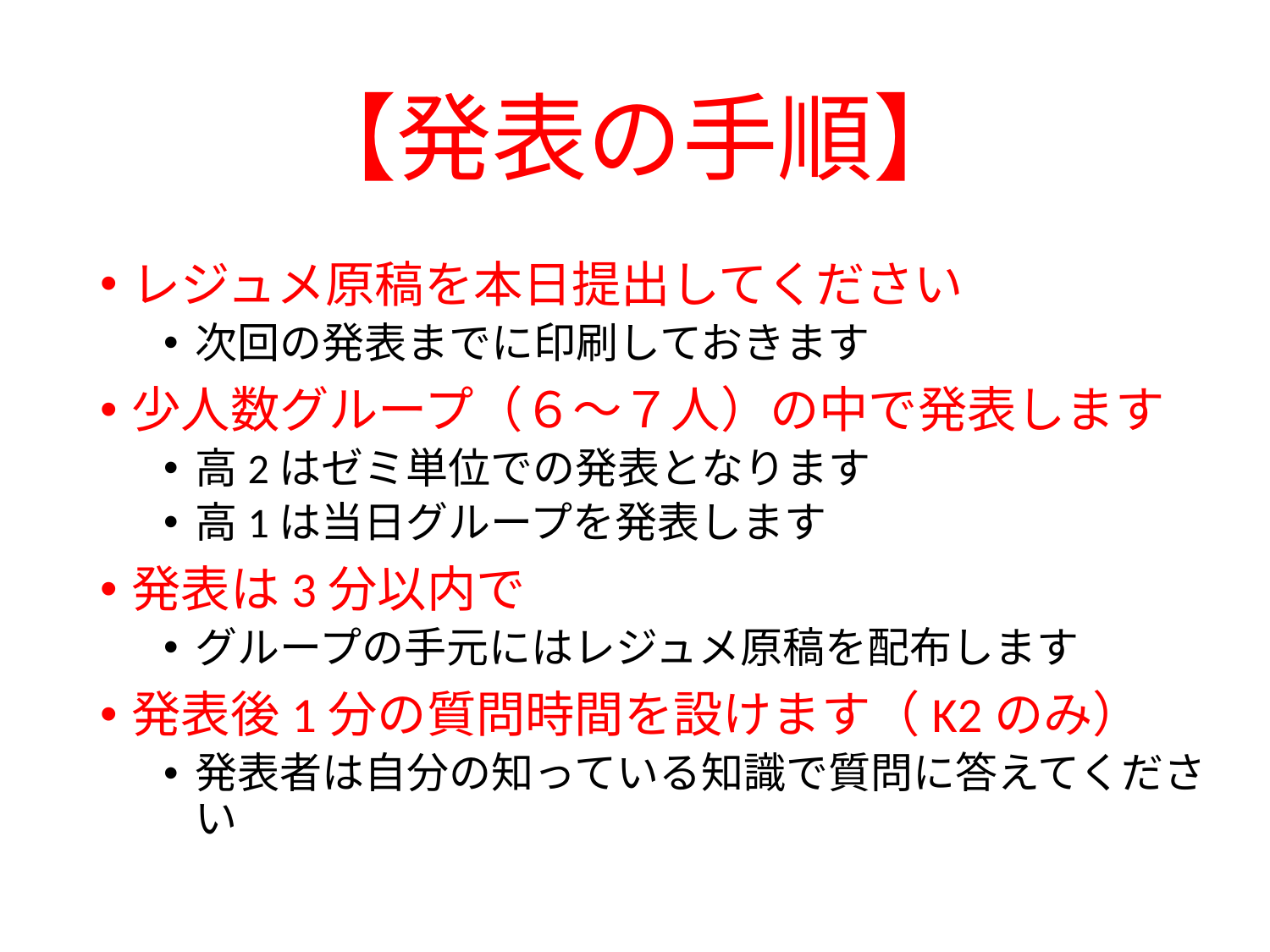

# 【発表の手順】
レジュメ原稿を本日提出してください
次回の発表までに印刷しておきます
少人数グループ（６～７人）の中で発表します
高2はゼミ単位での発表となります
高1は当日グループを発表します
発表は3分以内で
グループの手元にはレジュメ原稿を配布します
発表後1分の質問時間を設けます（K2のみ）
発表者は自分の知っている知識で質問に答えてください